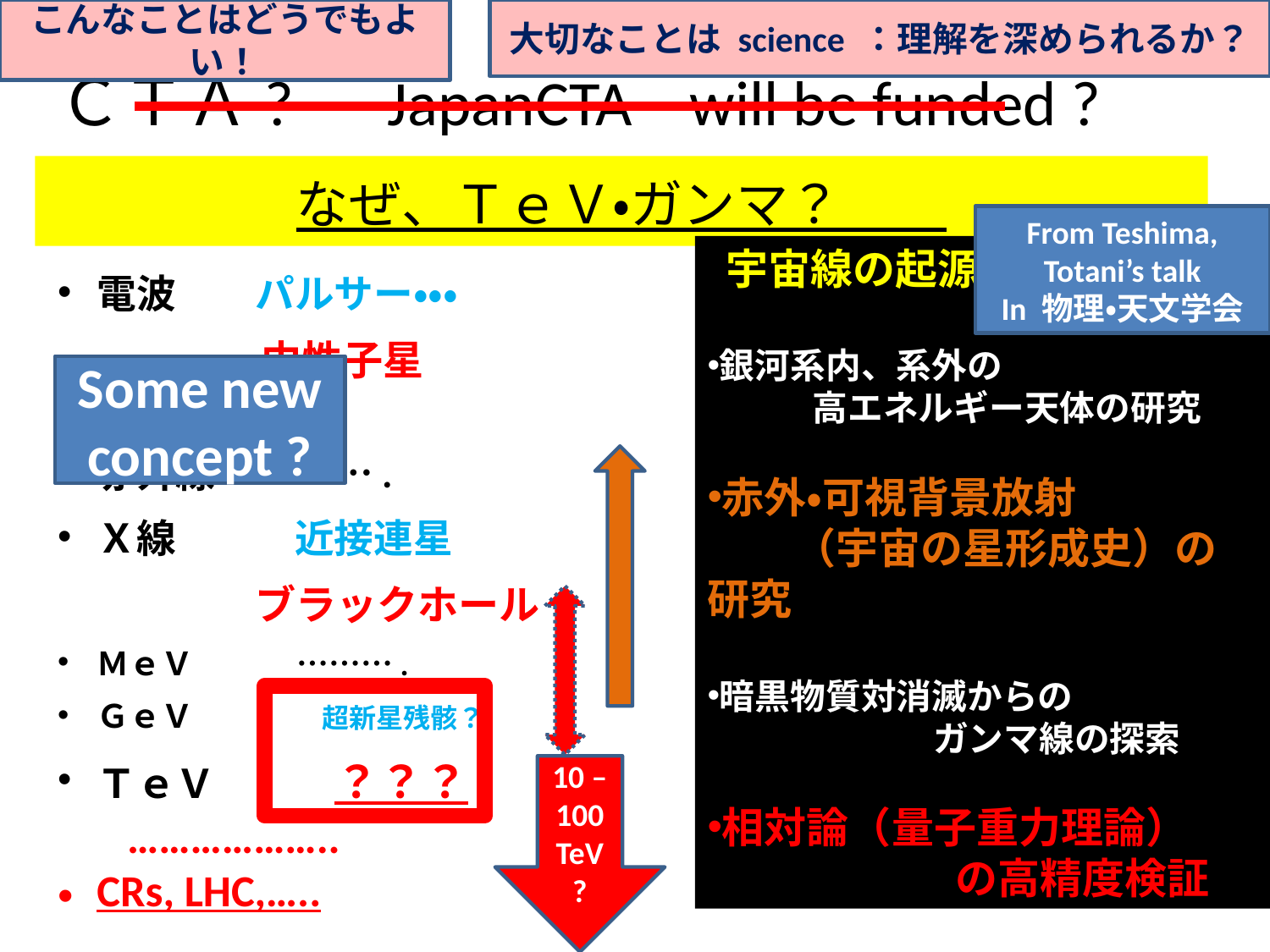

こんなことはどうでもよい！
大切なことは science ：理解を深められるか？
ＣＴＡ?　JapanCTA    will be funded ?
# なぜ、ＴｅＶ・ガンマ？
From Teshima, Totani’s talk
In 物理・天文学会
   宇宙線の起源

銀河系内、系外の
            高エネルギー天体の研究

赤外・可視背景放射
        （宇宙の星形成史）の研究

暗黒物質対消滅からの
                           ガンマ線の探索

相対論（量子重力理論）
                         の高精度検証
電波　　パルサー・・・
                      中性子星
…..              …….
赤外線　　…….
Ｘ線　　　近接連星
　　　　　ブラックホール
ＭｅＶ              ……….
ＧｅＶ　　　　超新星残骸？
ＴｅＶ　　　？？？
       ………………..
CRs, LHC,…..

Some new concept ?

10 –
100
TeV ?